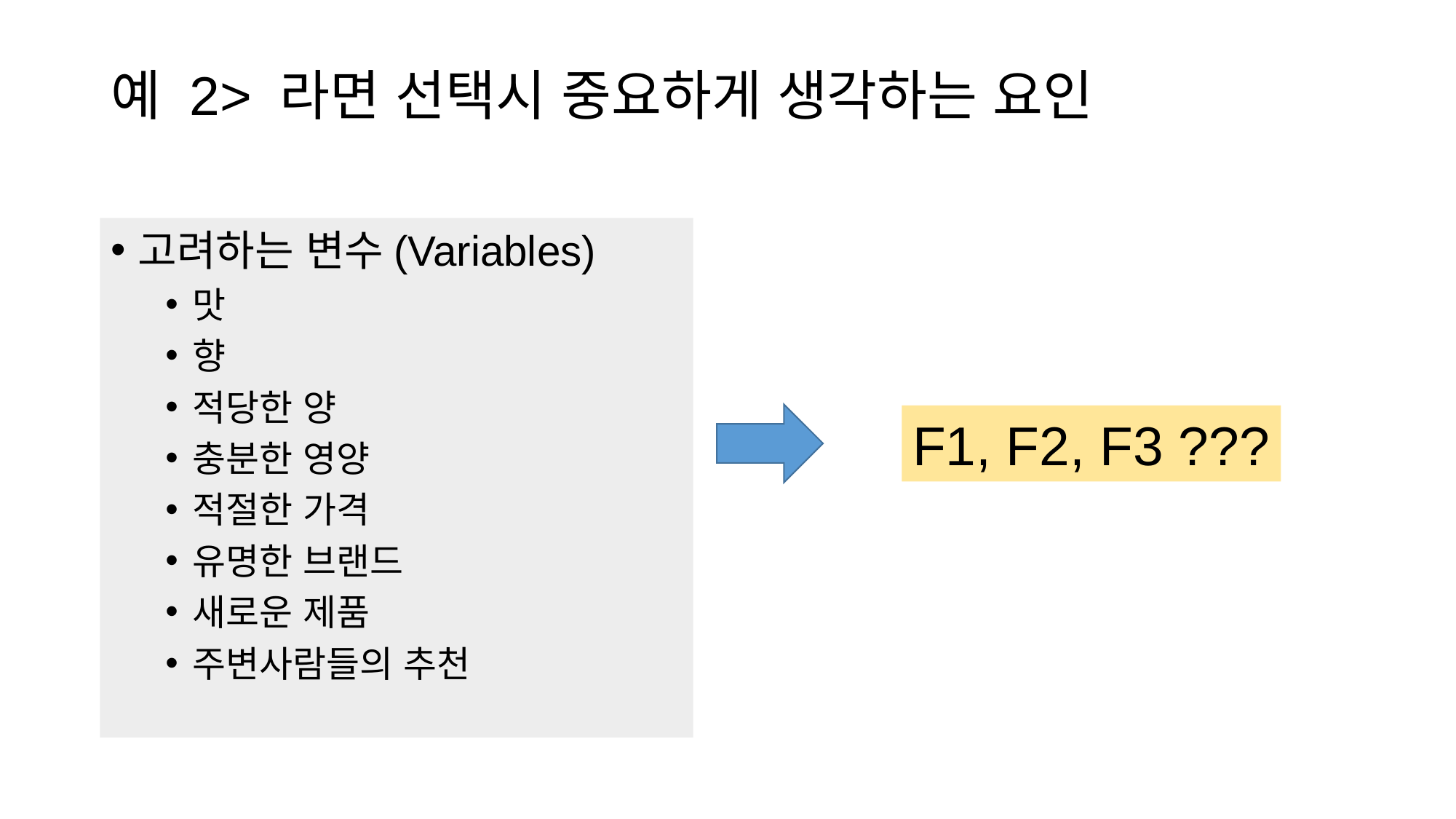

# 예 2> 라면 선택시 중요하게 생각하는 요인
고려하는 변수(Variables)
맛
향
적당한 양
충분한 영양
적절한 가격
유명한 브랜드
새로운 제품
주변사람들의 추천

F1, F2, F3 ???